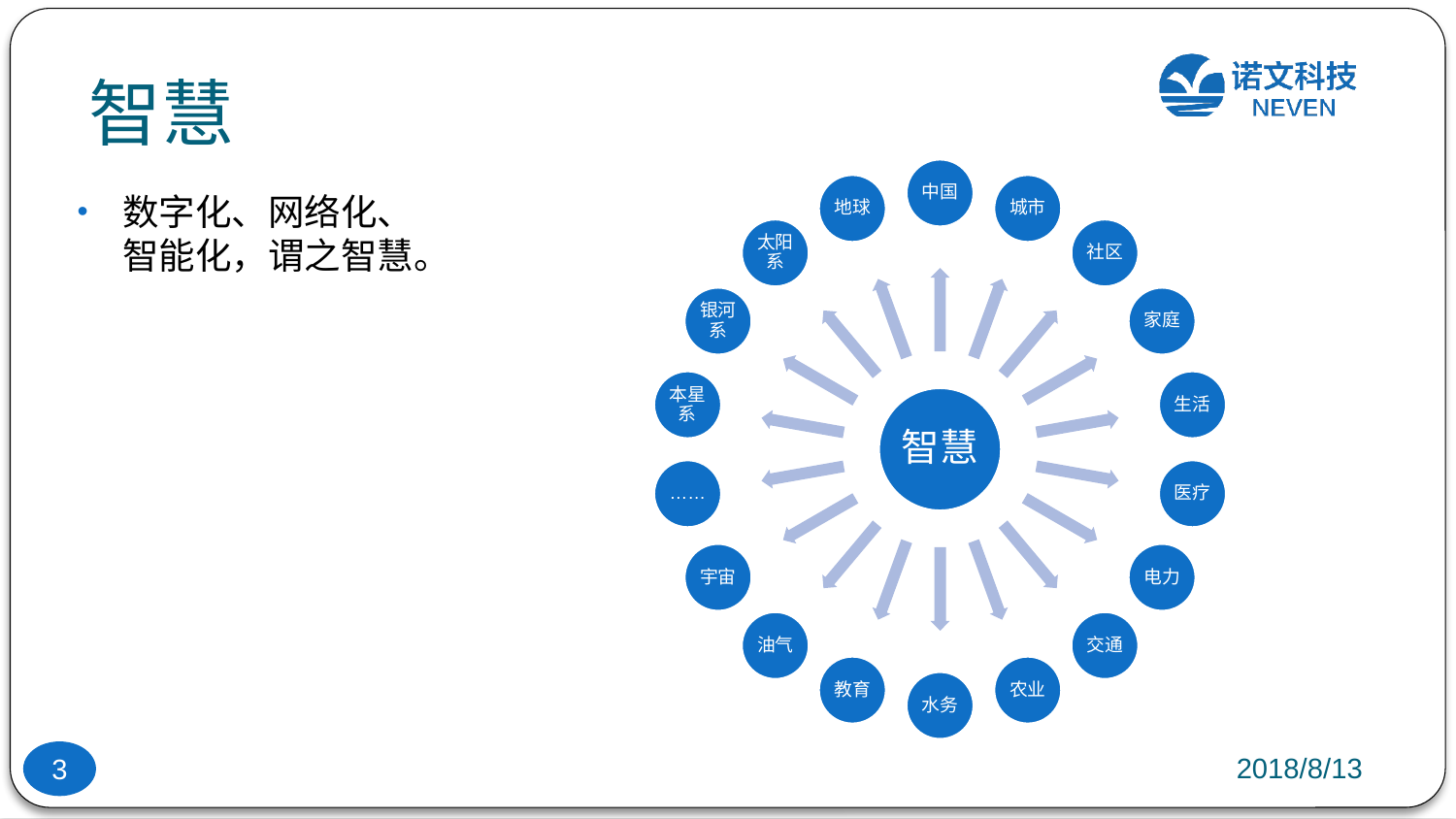

# 智慧
智慧

中国

城市

社区

家庭

生活

医疗

电力

交通

农业

水务

教育

油气

宇宙

……

本星系

银河系

太阳系

地球
数字化、网络化、智能化，谓之智慧。
2018/8/13
3